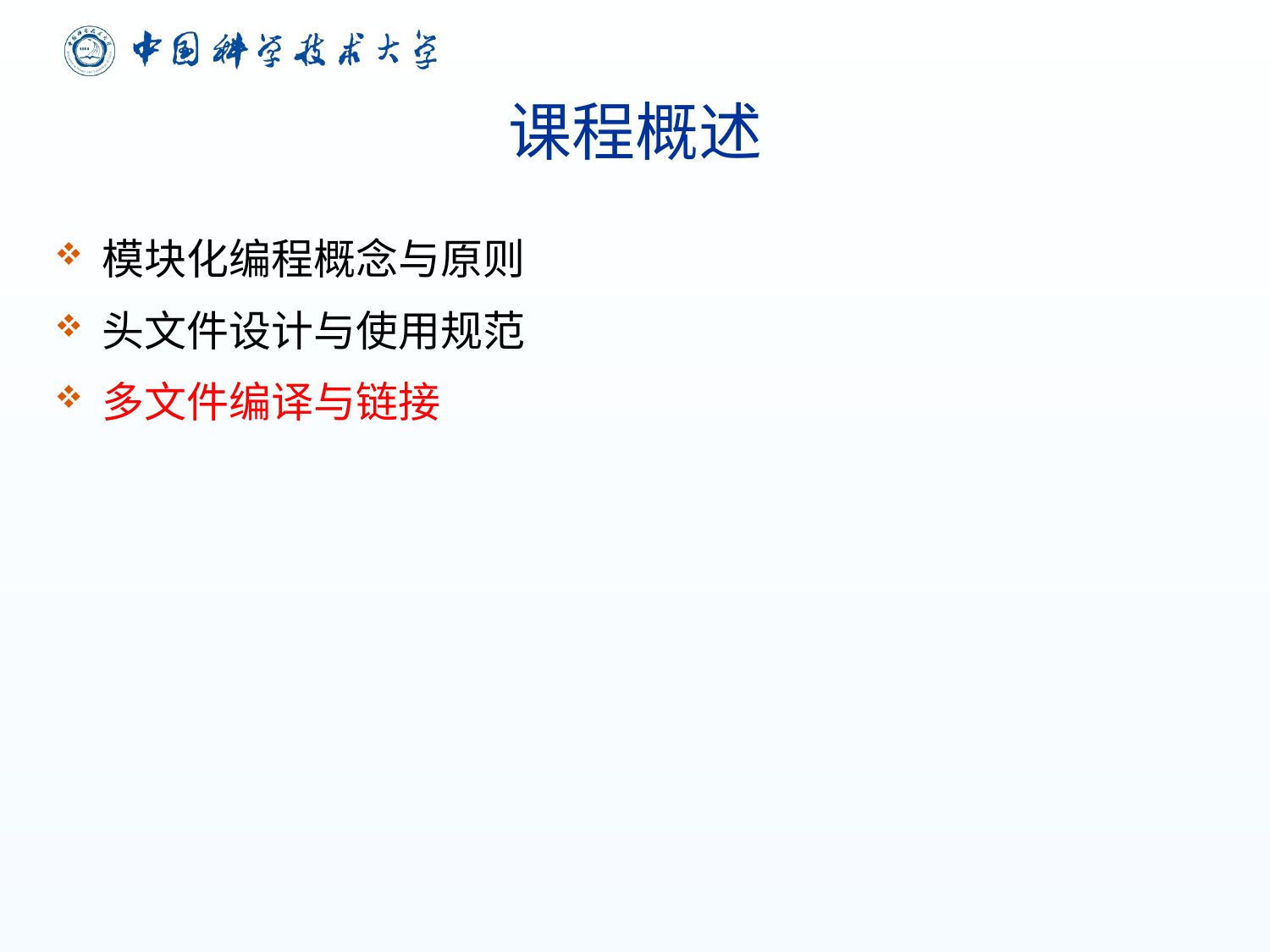

# 课程概述
模块化编程概念与原则
头文件设计与使用规范
多文件编译与链接